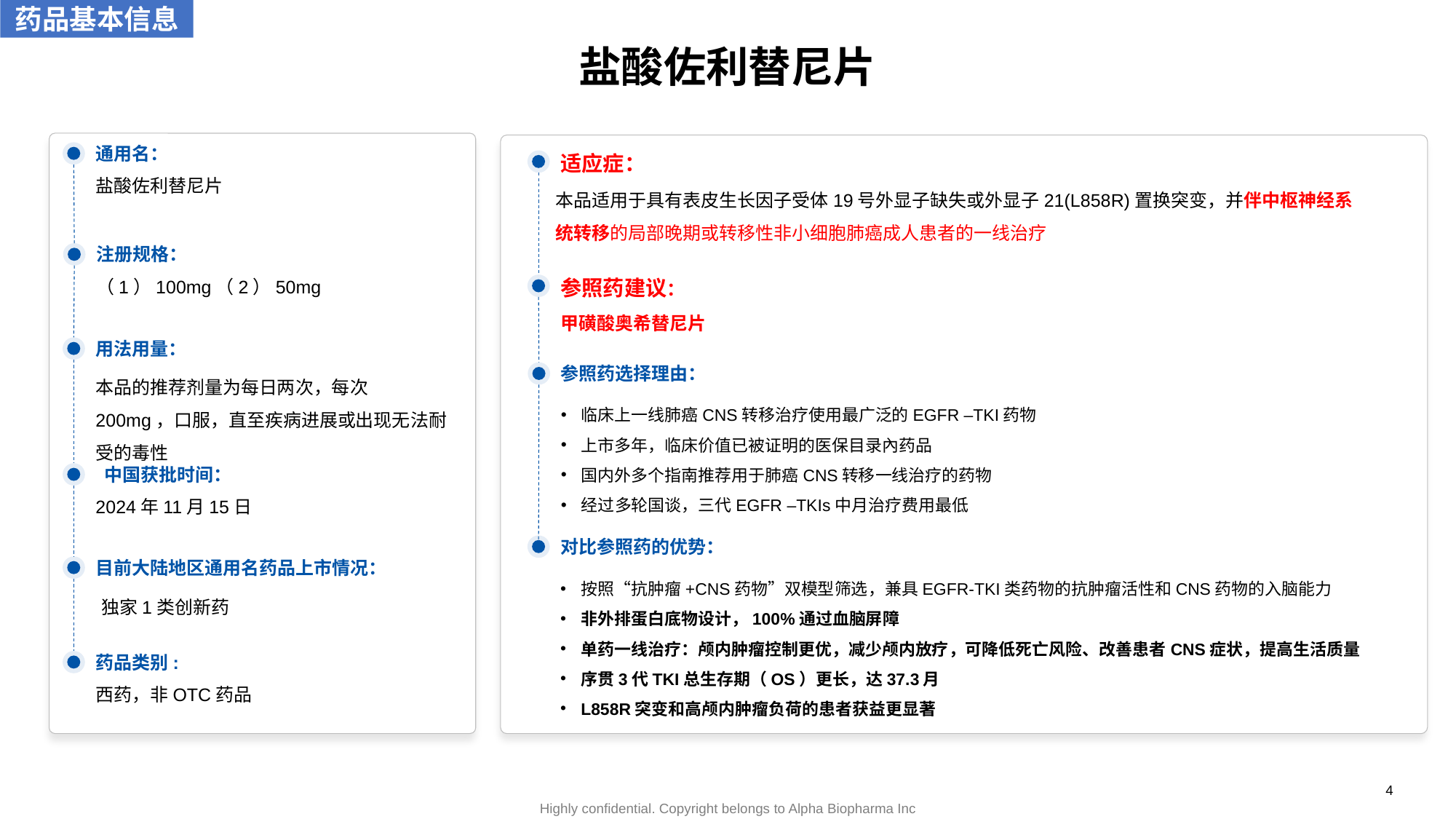

药品基本信息
盐酸佐利替尼片

通用名：
盐酸佐利替尼片

适应症：
本品适用于具有表皮生长因子受体19号外显子缺失或外显子21(L858R)置换突变，并伴中枢神经系统转移的局部晚期或转移性非小细胞肺癌成人患者的一线治疗

注册规格：
（1）100mg（2）50mg

参照药建议：
甲磺酸奥希替尼片

用法用量：
本品的推荐剂量为每日两次，每次 200mg，口服，直至疾病进展或出现无法耐受的毒性

参照药选择理由：
临床上一线肺癌CNS转移治疗使用最广泛的EGFR –TKI药物
上市多年，临床价值已被证明的医保目录內药品
国内外多个指南推荐用于肺癌CNS转移一线治疗的药物
经过多轮国谈，三代EGFR –TKIs中月治疗费用最低

 中国获批时间：
2024年11月15日

对比参照药的优势：
按照“抗肿瘤+CNS药物”双模型筛选，兼具EGFR-TKI类药物的抗肿瘤活性和CNS药物的入脑能力
非外排蛋白底物设计，100%通过血脑屏障
单药一线治疗：颅内肿瘤控制更优，减少颅内放疗，可降低死亡风险、改善患者CNS症状，提高生活质量
序贯3代TKI总生存期（OS）更长，达37.3月
L858R突变和高颅内肿瘤负荷的患者获益更显著

目前大陆地区通用名药品上市情况：
独家1类创新药

药品类别:
西药，非OTC药品